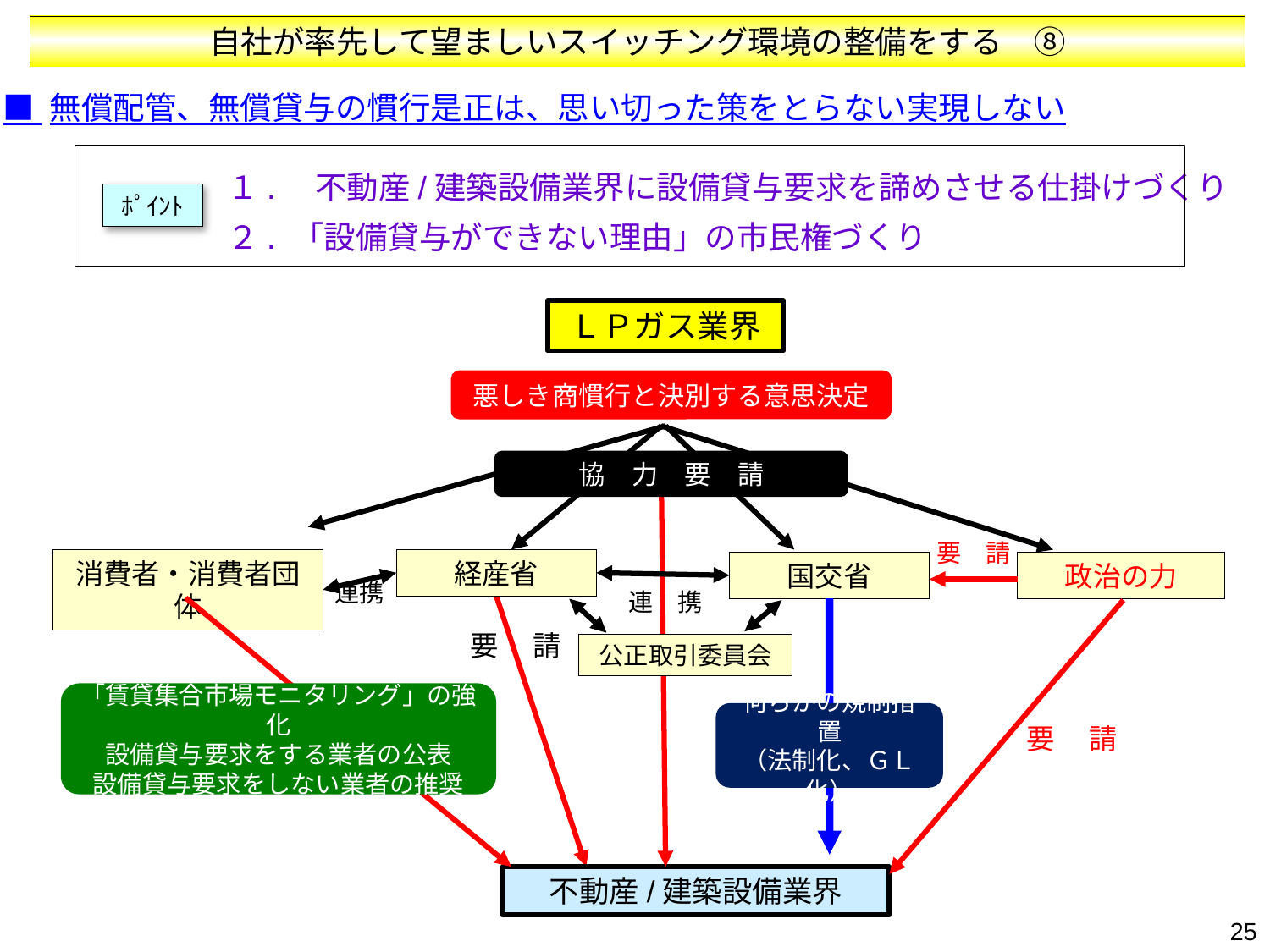

自社が率先して望ましいスイッチング環境の整備をする　⑧
■ 無償配管、無償貸与の慣行是正は、思い切った策をとらない実現しない

１.　不動産/建築設備業界に設備貸与要求を諦めさせる仕掛けづくり
ﾎﾟｲﾝﾄ
２. 「設備貸与ができない理由」の市民権づくり
ＬＰガス業界
悪しき商慣行と決別する意思決定
協　力　要　請
要　請
消費者・消費者団体
経産省
国交省
政治の力
連携
連　携
要 　請
公正取引委員会
「賃貸集合市場モニタリング」の強化
設備貸与要求をする業者の公表
設備貸与要求をしない業者の推奨
何らかの規制措置
（法制化、ＧＬ化）
要 　請
不動産/建築設備業界
25